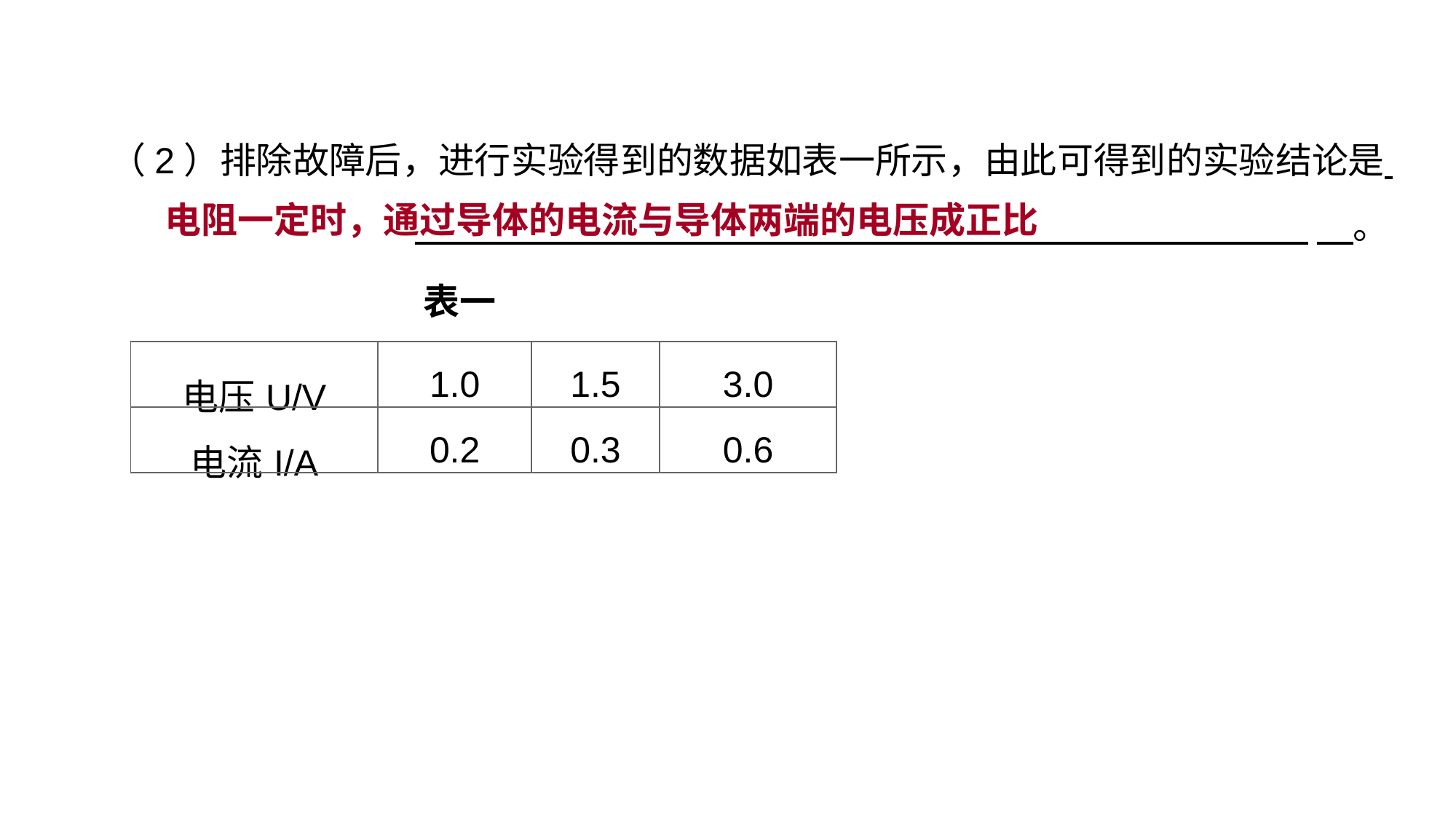

（2）排除故障后，进行实验得到的数据如表一所示，由此可得到的实验结论是
                                                                                                             　。
电阻一定时，通过导体的电流与导体两端的电压成正比
实验突破 素养提升
表一
| 电压U/V | 1.0 | 1.5 | 3.0 |
| --- | --- | --- | --- |
| 电流I/A | 0.2 | 0.3 | 0.6 |